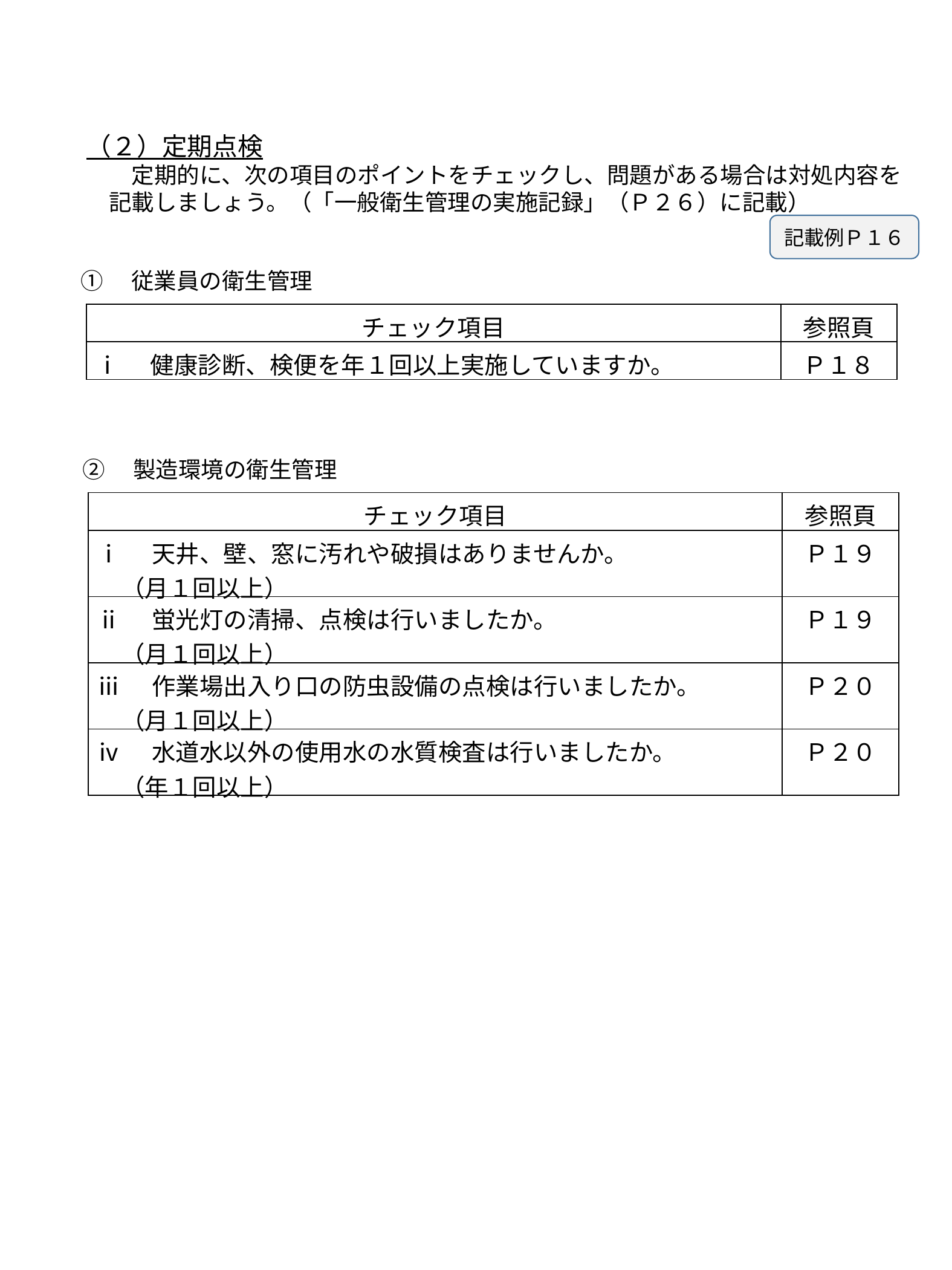

（２）定期点検
　　定期的に、次の項目のポイントをチェックし、問題がある場合は対処内容を
　記載しましょう。（「一般衛生管理の実施記録」（Ｐ２６）に記載）
記載例Ｐ１６
①　従業員の衛生管理
| チェック項目 | 参照頁 |
| --- | --- |
| ⅰ　健康診断、検便を年１回以上実施していますか。 | Ｐ１８ |
②　製造環境の衛生管理
| チェック項目 | 参照頁 |
| --- | --- |
| ⅰ　天井、壁、窓に汚れや破損はありませんか。 　（月１回以上） | Ｐ１９ |
| ⅱ　蛍光灯の清掃、点検は行いましたか。 　（月１回以上） | Ｐ１９ |
| ⅲ　作業場出入り口の防虫設備の点検は行いましたか。 　（月１回以上） | Ｐ２０ |
| ⅳ　水道水以外の使用水の水質検査は行いましたか。 　（年１回以上） | Ｐ２０ |